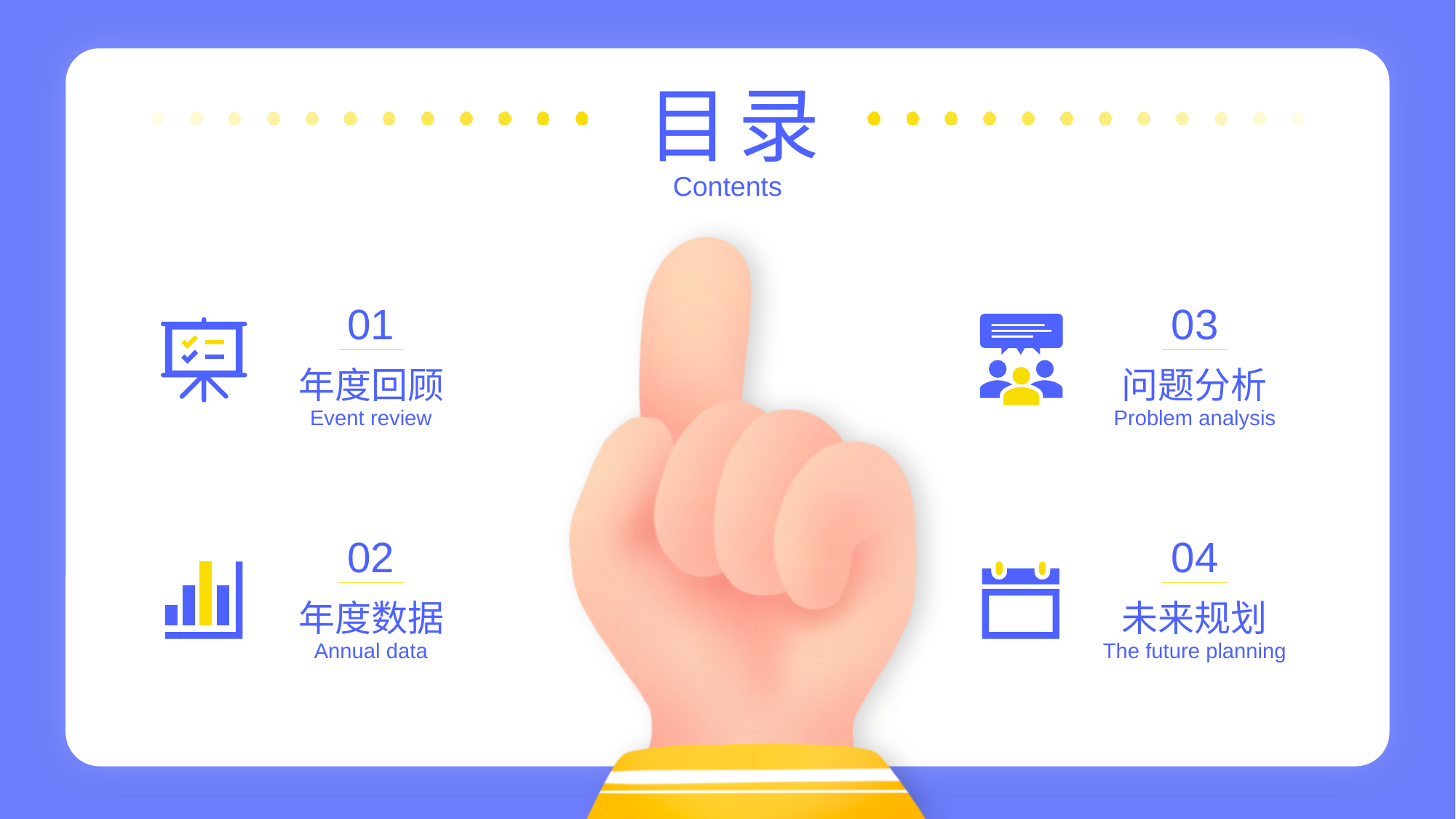

01
03

年度回顾
问题分析
Event review
Problem analysis
02
04

年度数据
未来规划
Annual data
The future planning